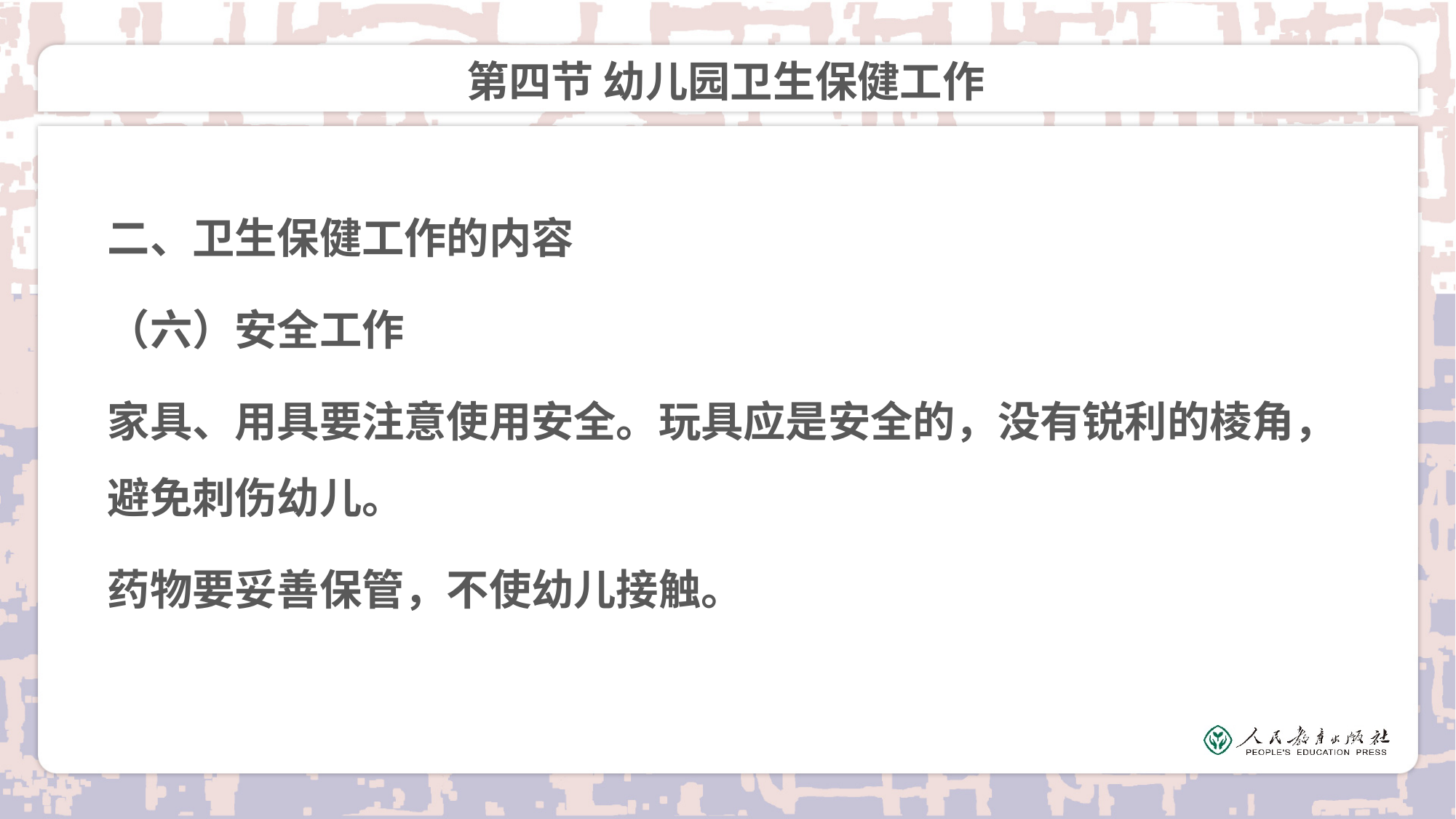

# 第四节 幼儿园卫生保健工作
二、卫生保健工作的内容
（六）安全工作
家具、用具要注意使用安全。玩具应是安全的，没有锐利的棱角，避免刺伤幼儿。
药物要妥善保管，不使幼儿接触。